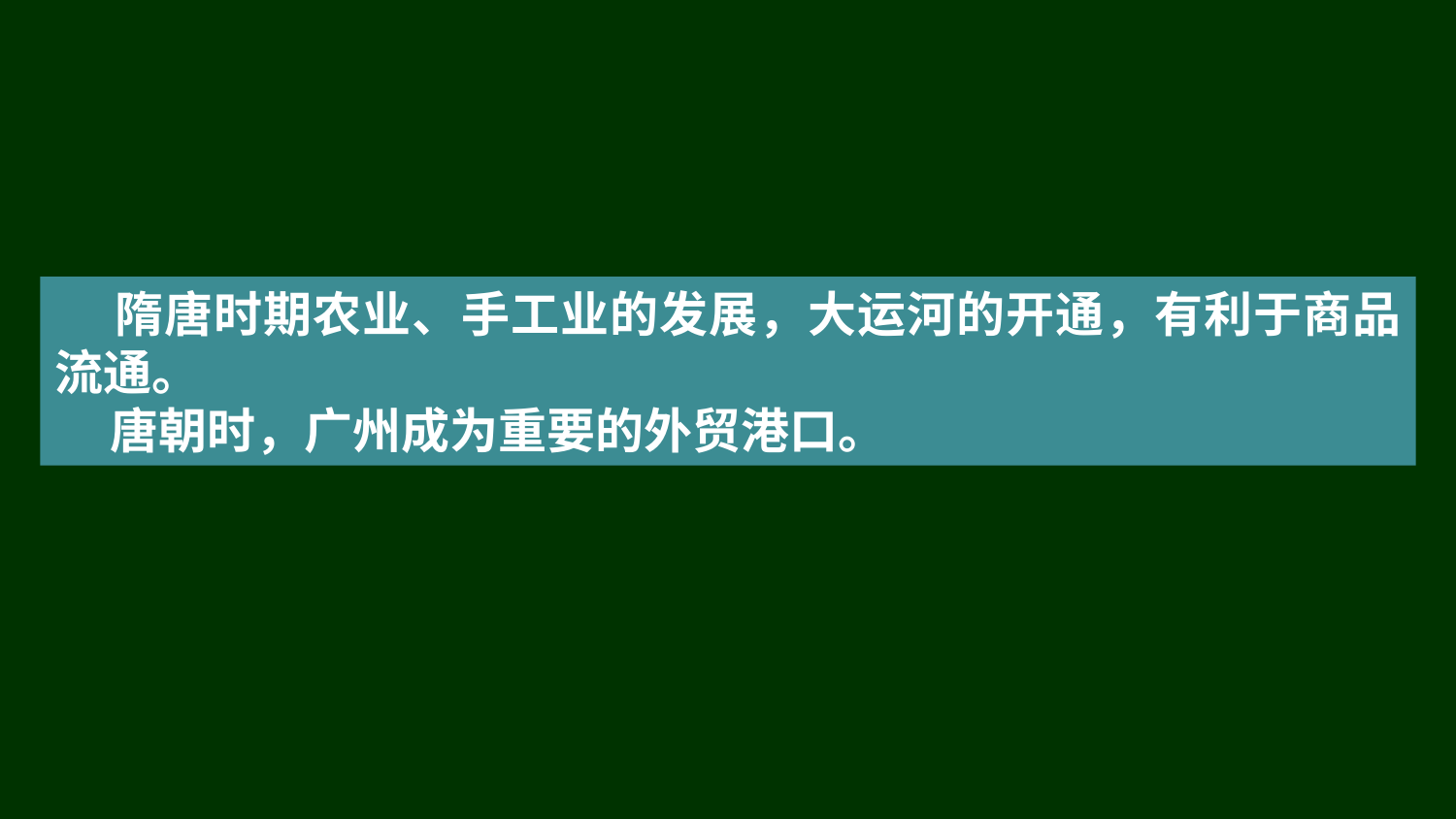

隋唐时期农业、手工业的发展，大运河的开通，有利于商品流通。
    唐朝时，广州成为重要的外贸港口。